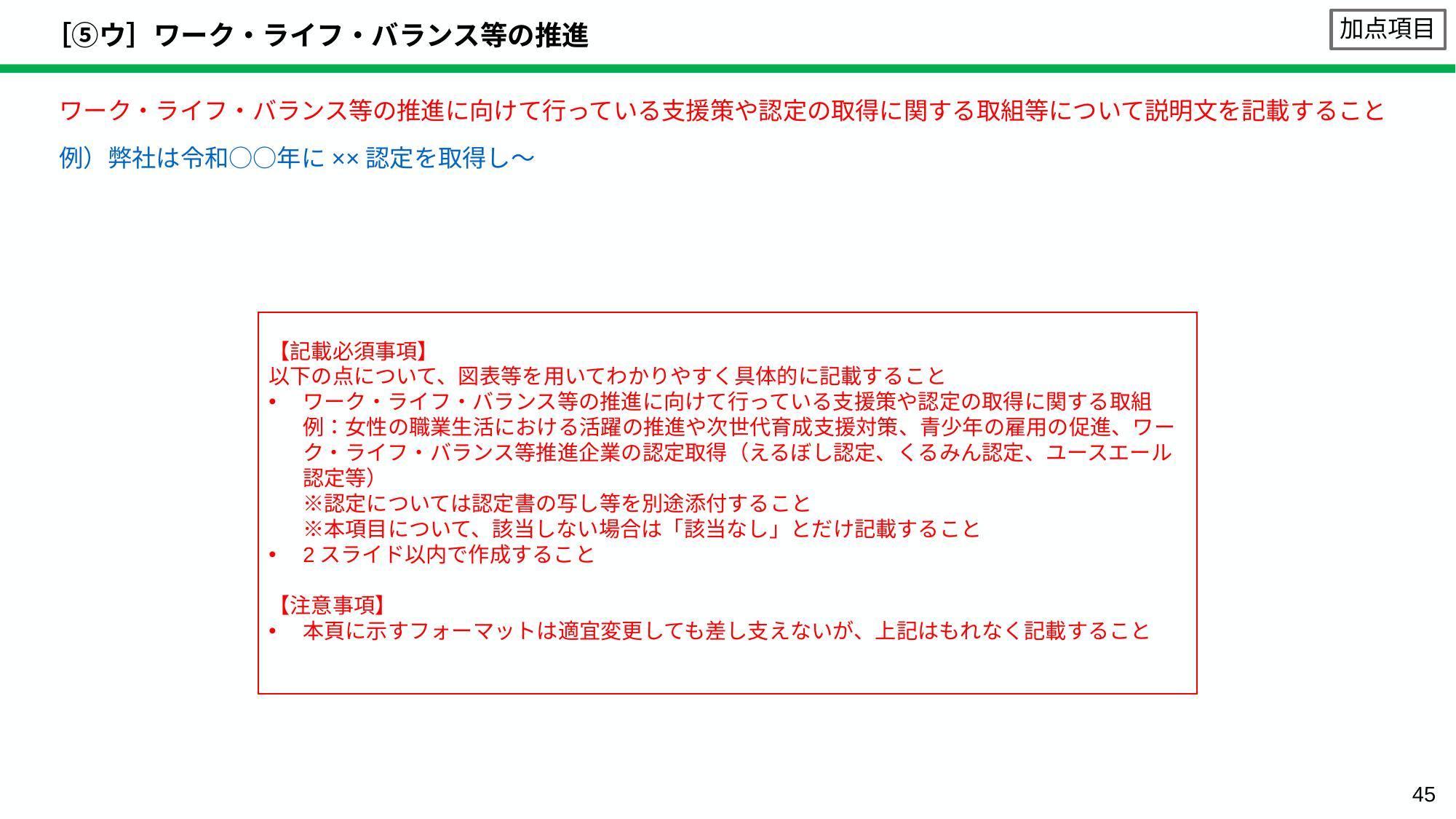

# ［⑤ウ］ワーク・ライフ・バランス等の推進
加点項目
ワーク・ライフ・バランス等の推進に向けて行っている支援策や認定の取得に関する取組等について説明文を記載すること
例）弊社は令和○○年に××認定を取得し～
【記載必須事項】
以下の点について、図表等を用いてわかりやすく具体的に記載すること
ワーク・ライフ・バランス等の推進に向けて行っている支援策や認定の取得に関する取組
例：女性の職業生活における活躍の推進や次世代育成支援対策、青少年の雇用の促進、ワーク・ライフ・バランス等推進企業の認定取得（えるぼし認定、くるみん認定、ユースエール認定等）
※認定については認定書の写し等を別途添付すること
※本項目について、該当しない場合は「該当なし」とだけ記載すること
2スライド以内で作成すること

【注意事項】
本頁に示すフォーマットは適宜変更しても差し支えないが、上記はもれなく記載すること

45